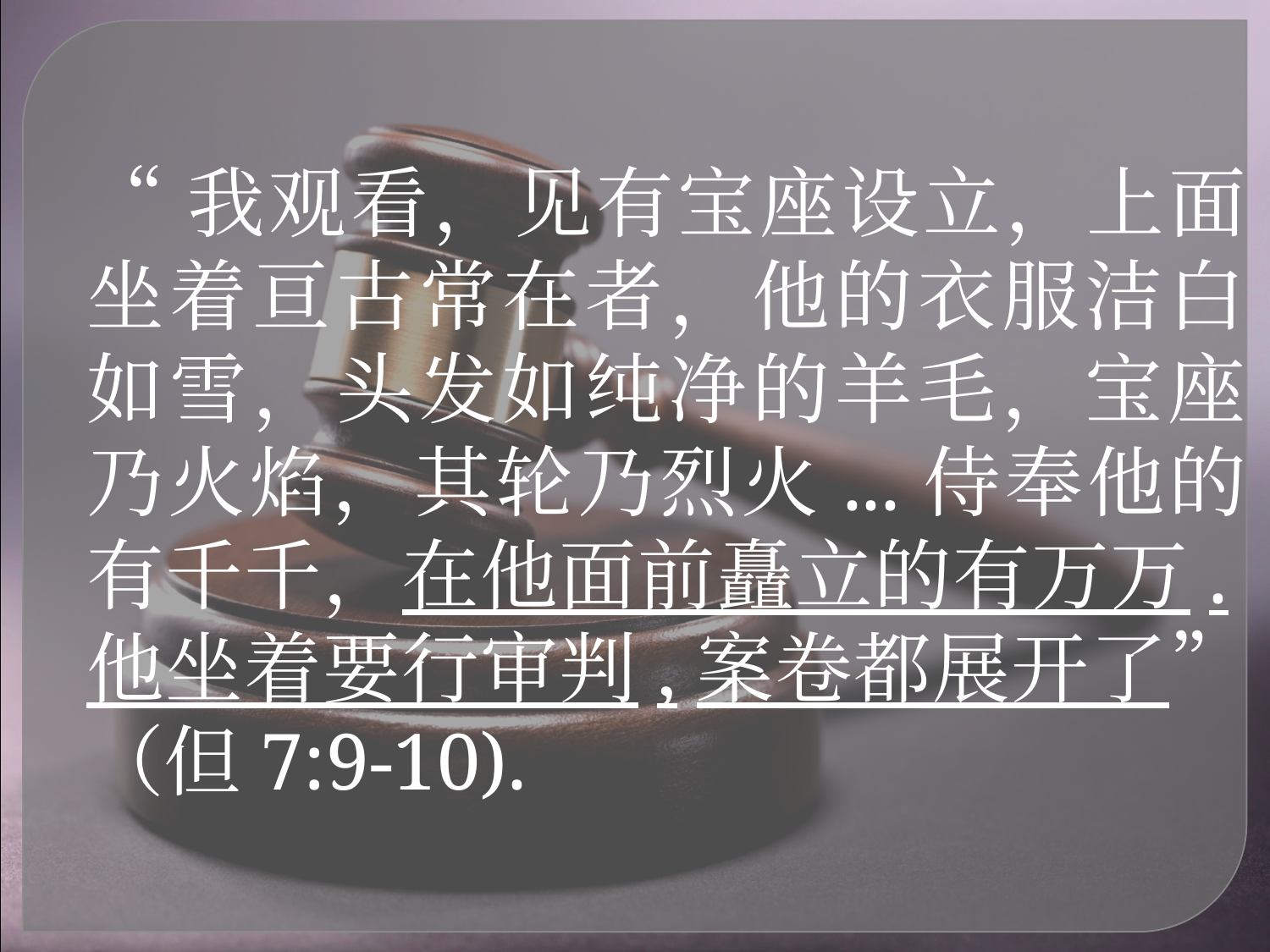

“我观看，见有宝座设立，上面坐着亘古常在者，他的衣服洁白如雪，头发如纯净的羊毛，宝座乃火焰，其轮乃烈火...侍奉他的有千千，在他面前矗立的有万万.他坐着要行审判,案卷都展开了”（但7:9-10).